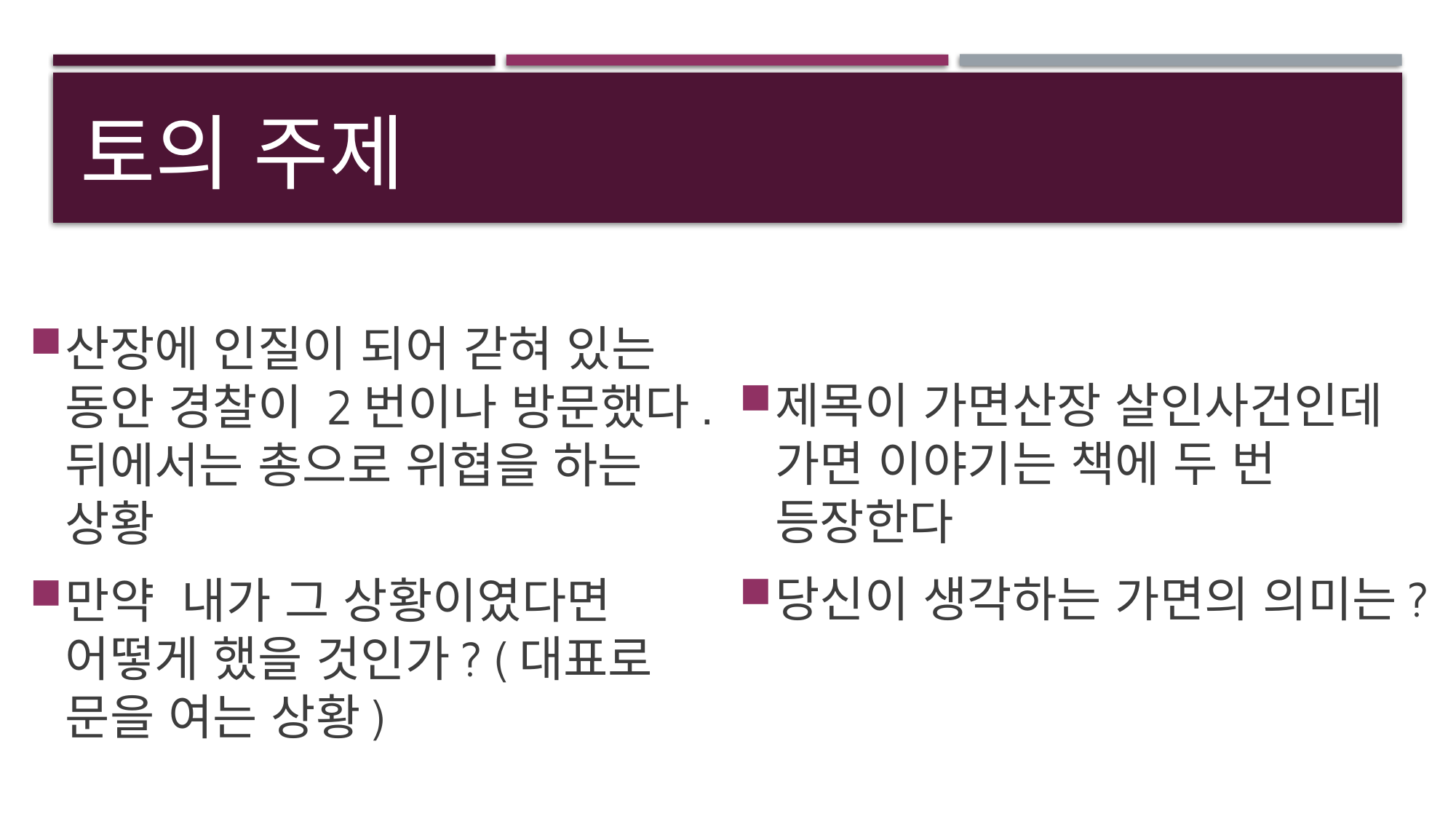

# 토의 주제
제목이 가면산장 살인사건인데 가면 이야기는 책에 두 번 등장한다
당신이 생각하는 가면의 의미는?
산장에 인질이 되어 갇혀 있는 동안 경찰이 2번이나 방문했다. 뒤에서는 총으로 위협을 하는 상황
만약  내가 그 상황이였다면 어떻게 했을 것인가? (대표로 문을 여는 상황)